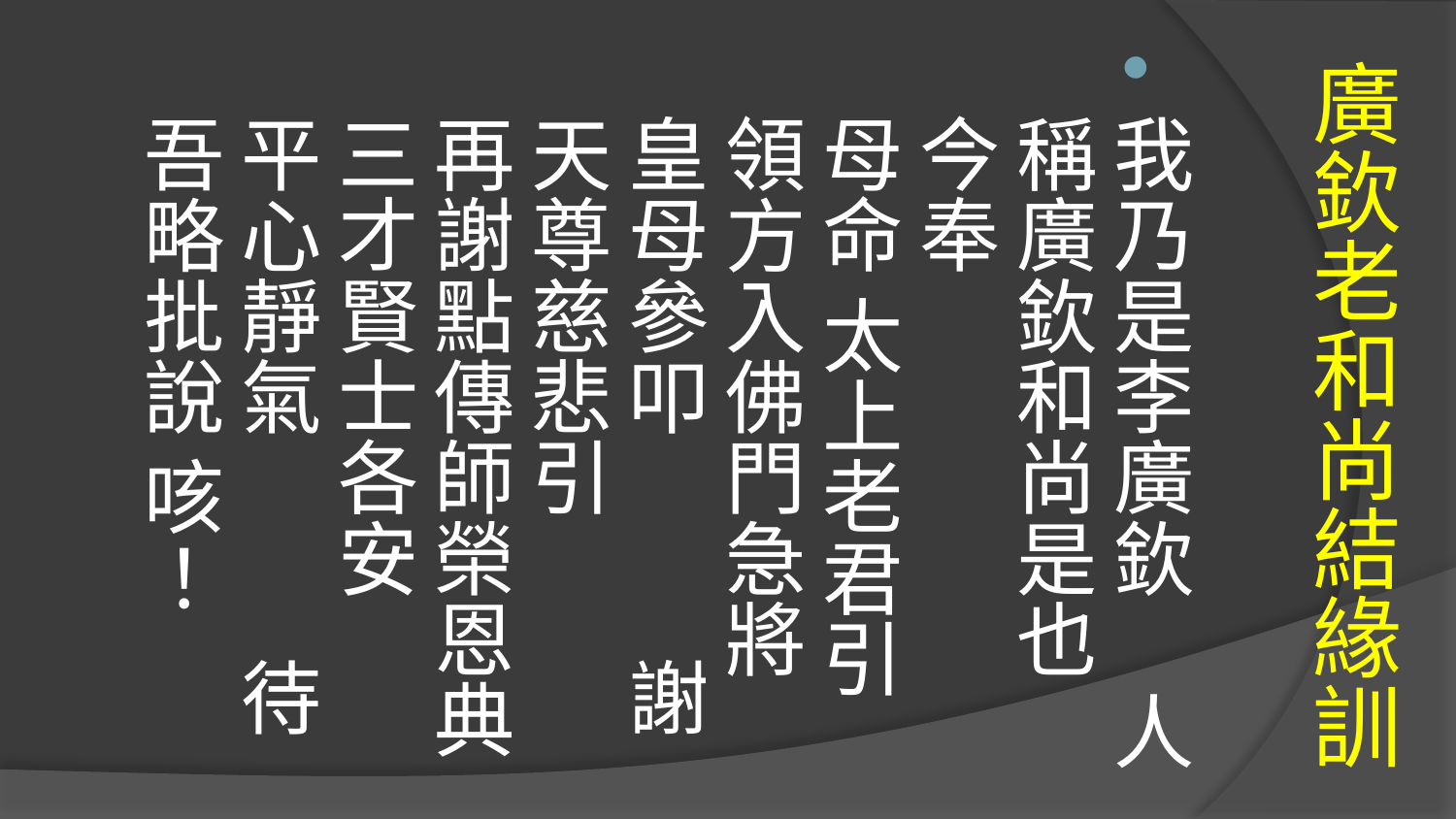

我乃是李廣欽     人稱廣欽和尚是也 今奉
母命 太上老君引領方入佛門急將
皇母參叩            謝天尊慈悲引
再謝點傳師榮恩典三才賢士各安
平心靜氣            待吾略批說 咳！
# 廣欽老和尚結緣訓